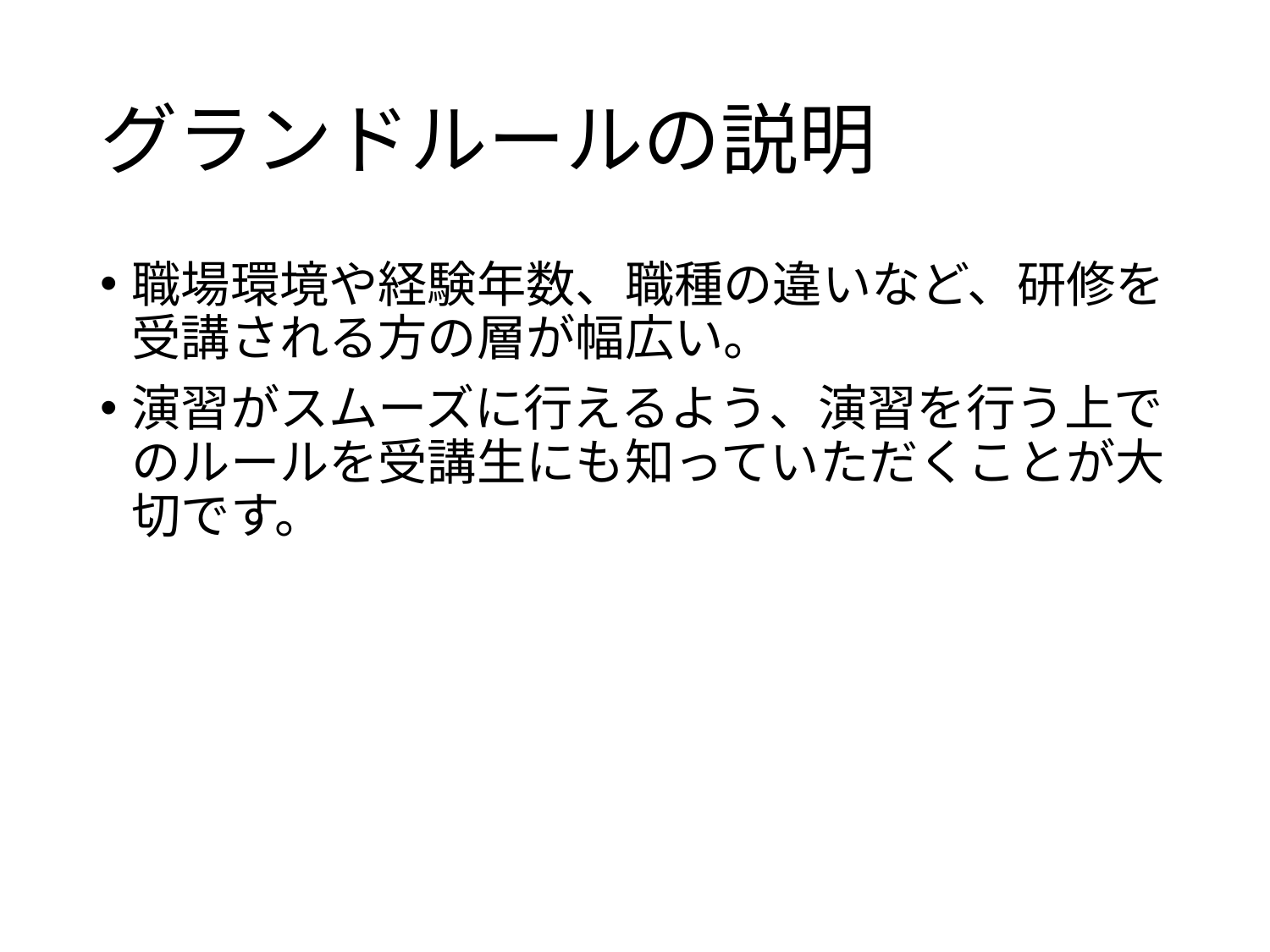

# グランドルールの説明
職場環境や経験年数、職種の違いなど、研修を受講される方の層が幅広い。
演習がスムーズに行えるよう、演習を行う上でのルールを受講生にも知っていただくことが大切です。